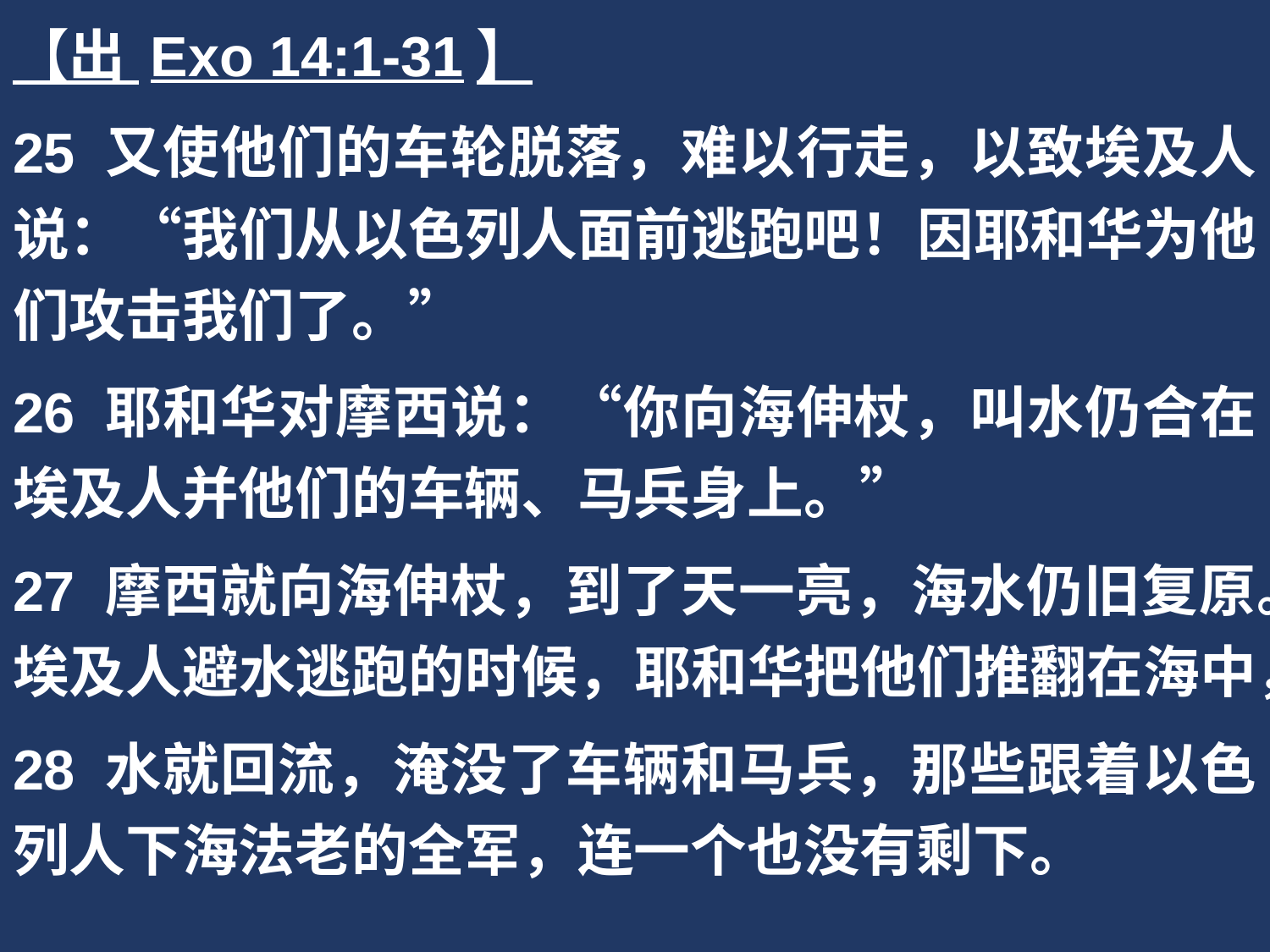

【出 Exo 14:1-31】
25 又使他们的车轮脱落，难以行走，以致埃及人说：“我们从以色列人面前逃跑吧！因耶和华为他们攻击我们了。”
26 耶和华对摩西说：“你向海伸杖，叫水仍合在埃及人并他们的车辆、马兵身上。”
27 摩西就向海伸杖，到了天一亮，海水仍旧复原。埃及人避水逃跑的时候，耶和华把他们推翻在海中，
28 水就回流，淹没了车辆和马兵，那些跟着以色列人下海法老的全军，连一个也没有剩下。